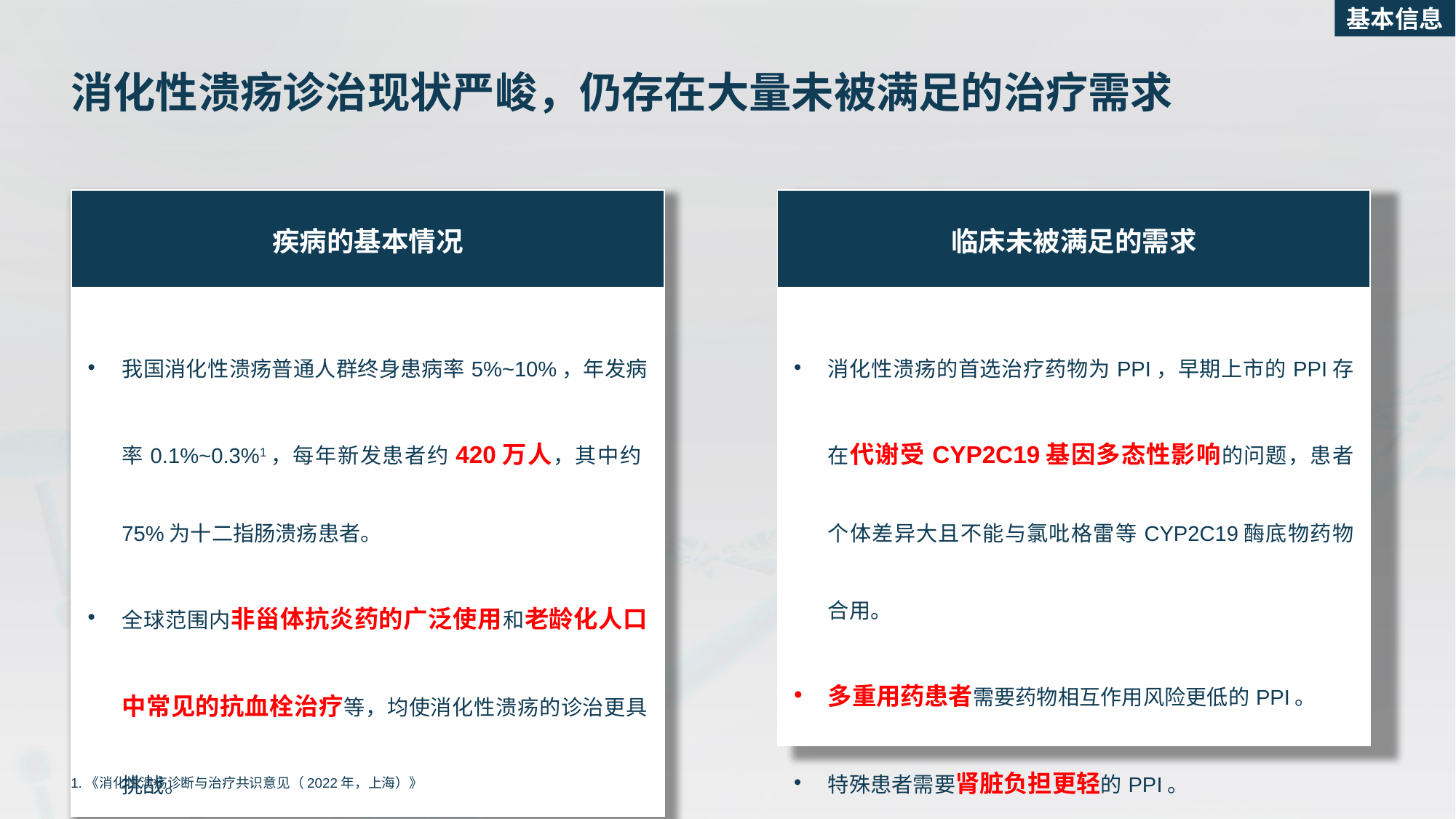

基本信息
消化性溃疡诊治现状严峻，仍存在大量未被满足的治疗需求
| 疾病的基本情况 |
| --- |
| 我国消化性溃疡普通人群终身患病率5%~10%，年发病率0.1%~0.3%1，每年新发患者约420万人，其中约75%为十二指肠溃疡患者。 全球范围内非甾体抗炎药的广泛使用和老龄化人口中常见的抗血栓治疗等，均使消化性溃疡的诊治更具挑战。 |
| 临床未被满足的需求 |
| --- |
| 消化性溃疡的首选治疗药物为PPI，早期上市的PPI存在代谢受CYP2C19基因多态性影响的问题，患者个体差异大且不能与氯吡格雷等CYP2C19酶底物药物合用。 多重用药患者需要药物相互作用风险更低的PPI。 特殊患者需要肾脏负担更轻的PPI。 |
1.《消化性溃疡诊断与治疗共识意见（2022年，上海）》